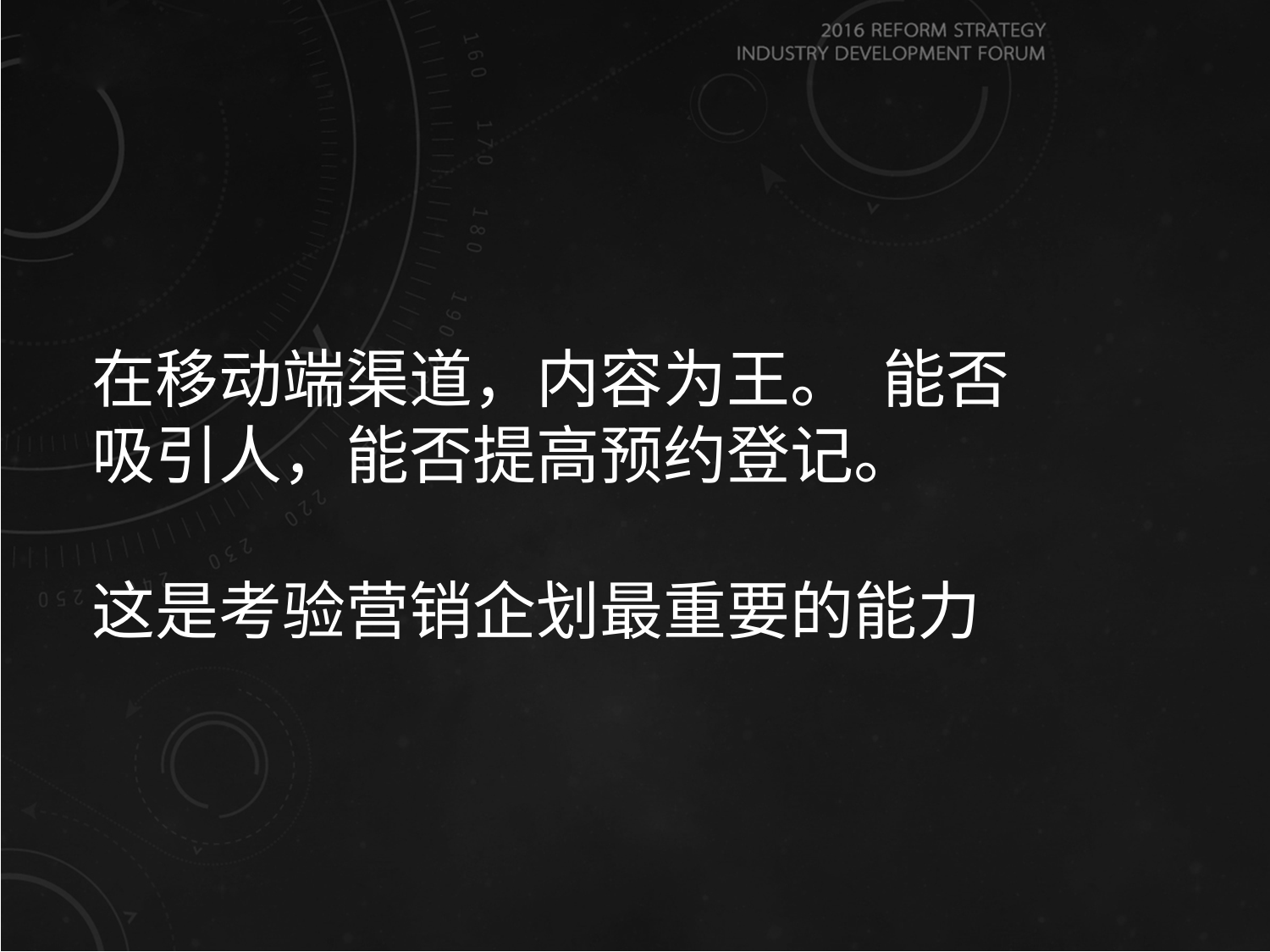

在移动端渠道，内容为王。  能否吸引人，能否提高预约登记。

这是考验营销企划最重要的能力